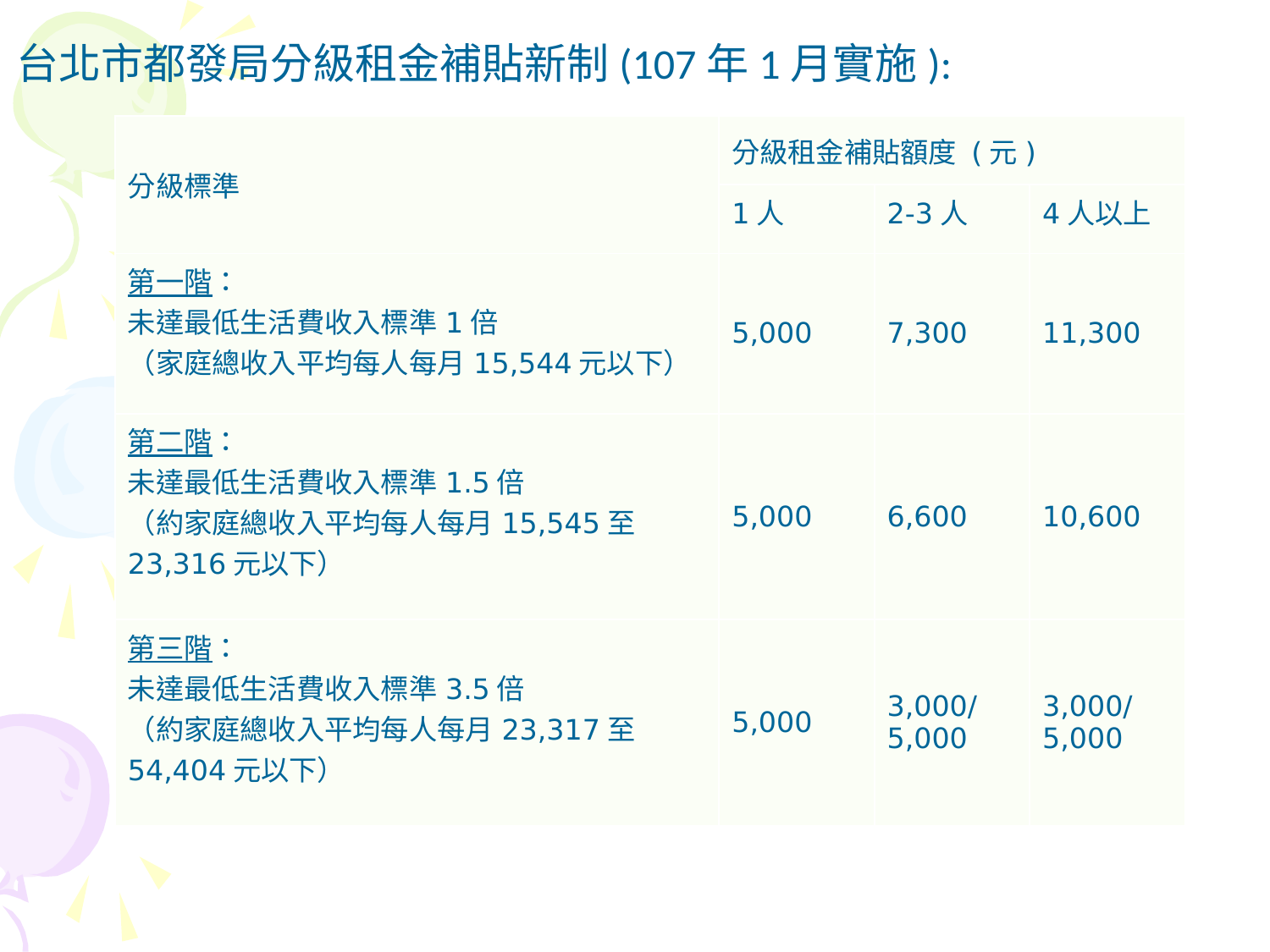

台北市都發局分級租金補貼新制(107年1月實施):

| 分級標準 | 分級租金補貼額度 (元) |  |  |
| --- | --- | --- | --- |
|  | 1人 | 2-3人 | 4人以上 |
| 第一階： 未達最低生活費收入標準1倍 （家庭總收入平均每人每月15,544元以下） | 5,000 | 7,300 | 11,300 |
| 第二階： 未達最低生活費收入標準1.5倍 （約家庭總收入平均每人每月15,545至23,316元以下） | 5,000 | 6,600 | 10,600 |
| 第三階： 未達最低生活費收入標準3.5倍 （約家庭總收入平均每人每月23,317至54,404元以下） | 5,000 | 3,000/ 5,000 | 3,000/ 5,000 |